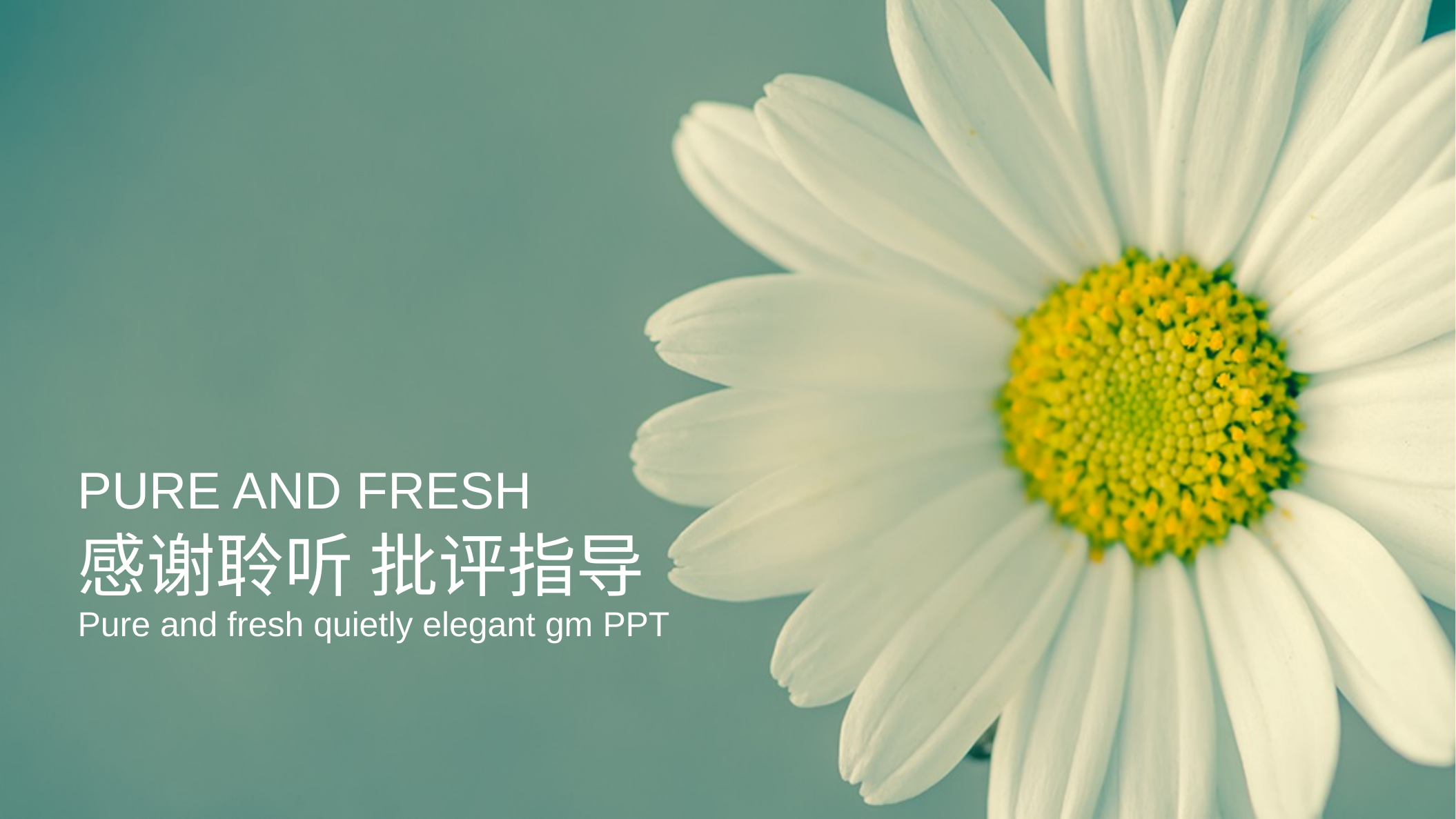

Pure and fresh
感谢聆听 批评指导
Pure and fresh quietly elegant gm PPT